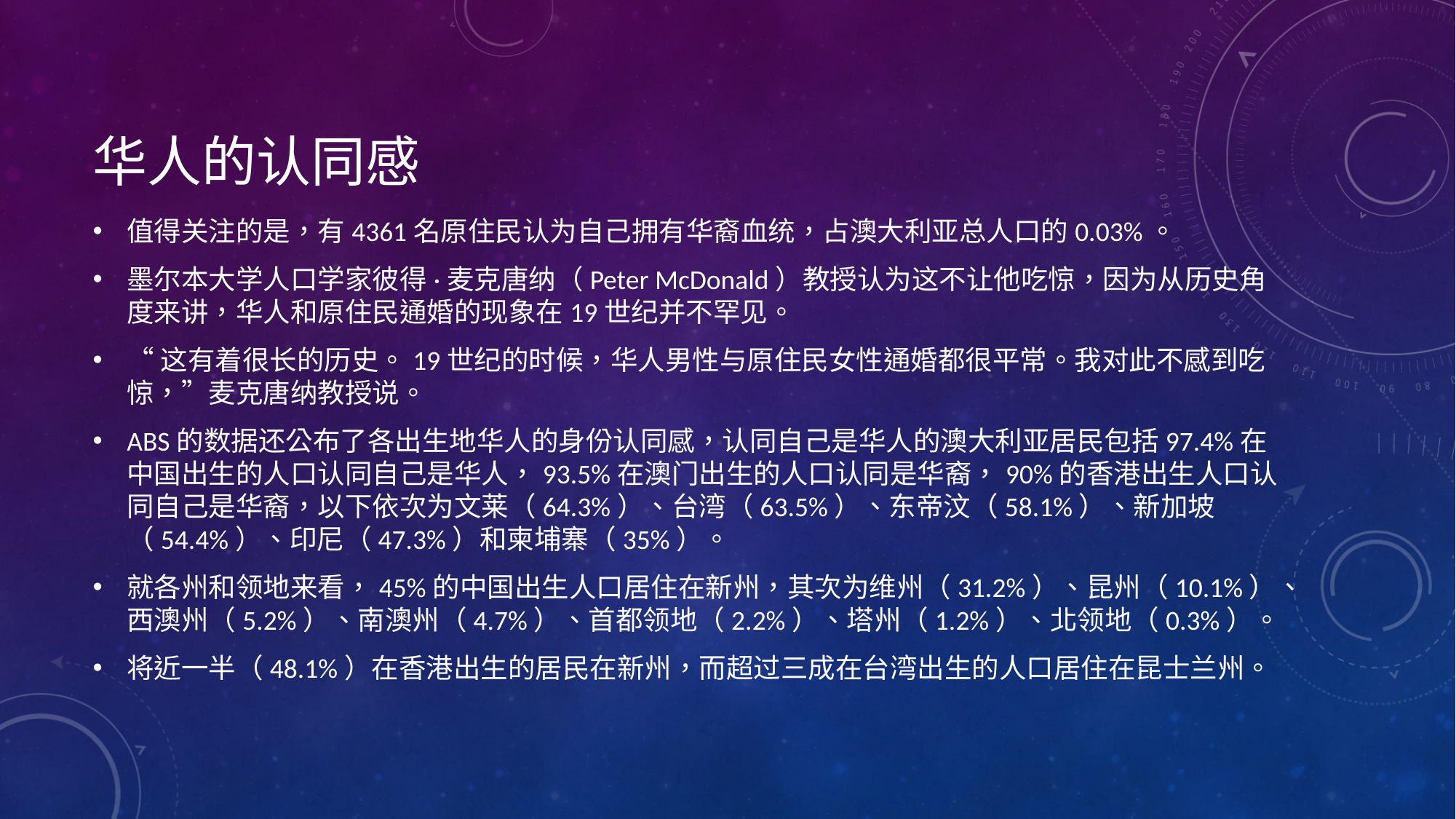

# 华人的认同感
值得关注的是，有4361名原住民认为自己拥有华裔血统，占澳大利亚总人口的0.03%。
墨尔本大学人口学家彼得·麦克唐纳（Peter McDonald）教授认为这不让他吃惊，因为从历史角度来讲，华人和原住民通婚的现象在19世纪并不罕见。
“这有着很长的历史。19世纪的时候，华人男性与原住民女性通婚都很平常。我对此不感到吃惊，”麦克唐纳教授说。
ABS的数据还公布了各出生地华人的身份认同感，认同自己是华人的澳大利亚居民包括97.4%在中国出生的人口认同自己是华人，93.5%在澳门出生的人口认同是华裔，90%的香港出生人口认同自己是华裔，以下依次为文莱（64.3%）、台湾（63.5%）、东帝汶（58.1%）、新加坡（54.4%）、印尼（47.3%）和柬埔寨（35%）。
就各州和领地来看，45%的中国出生人口居住在新州，其次为维州（31.2%）、昆州（10.1%）、西澳州（5.2%）、南澳州（4.7%）、首都领地（2.2%）、塔州（1.2%）、北领地（0.3%）。
将近一半（48.1%）在香港出生的居民在新州，而超过三成在台湾出生的人口居住在昆士兰州。